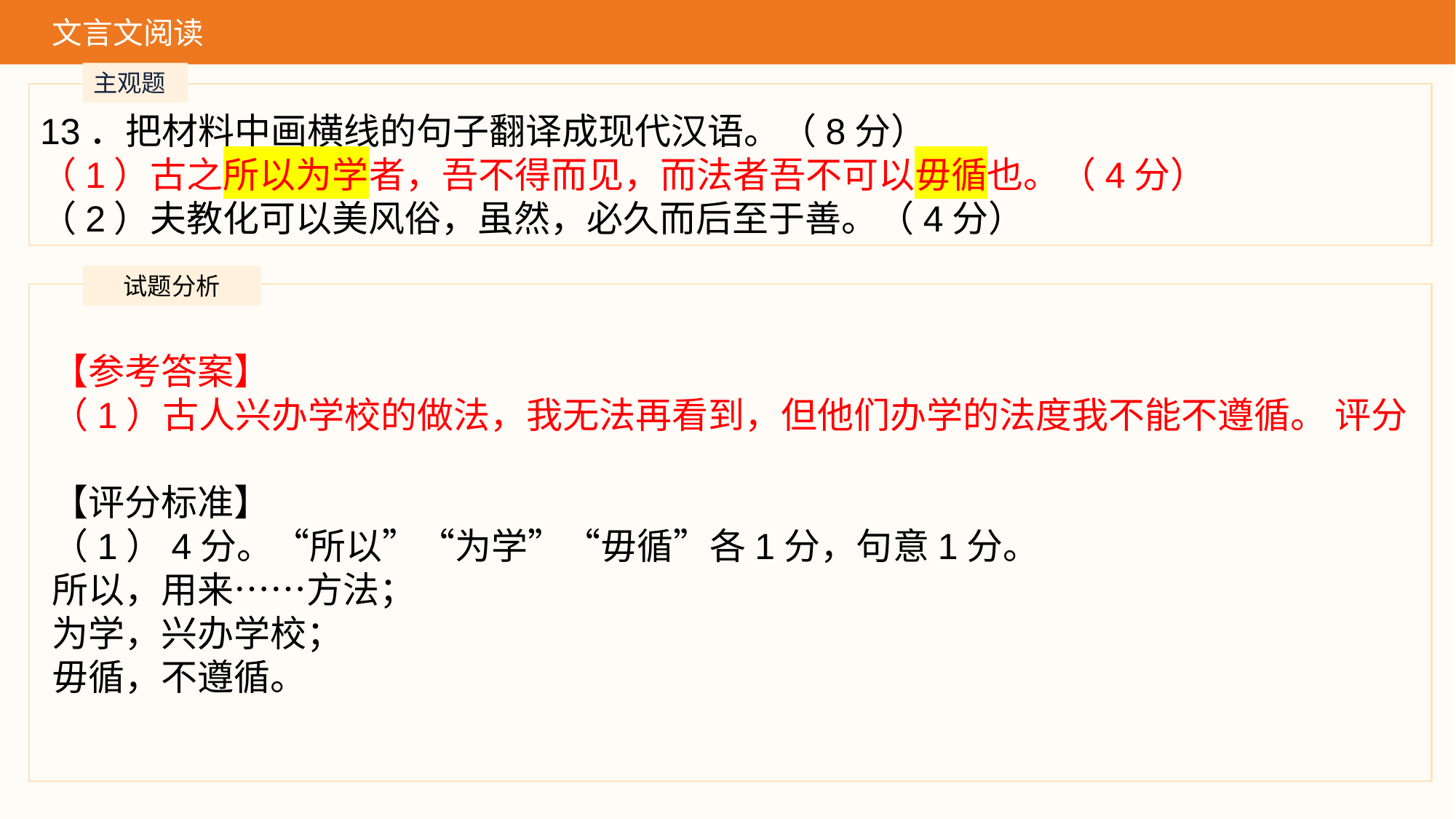

文言文阅读
主观题

13．把材料中画横线的句子翻译成现代汉语。（8分）
（1）古之所以为学者，吾不得而见，而法者吾不可以毋循也。（4分）
（2）夫教化可以美风俗，虽然，必久而后至于善。（4分）
试题分析

【参考答案】
（1）古人兴办学校的做法，我无法再看到，但他们办学的法度我不能不遵循。 评分

【评分标准】
（1）4分。“所以”“为学”“毋循”各1分，句意1分。
所以，用来……方法；
为学，兴办学校；
毋循，不遵循。